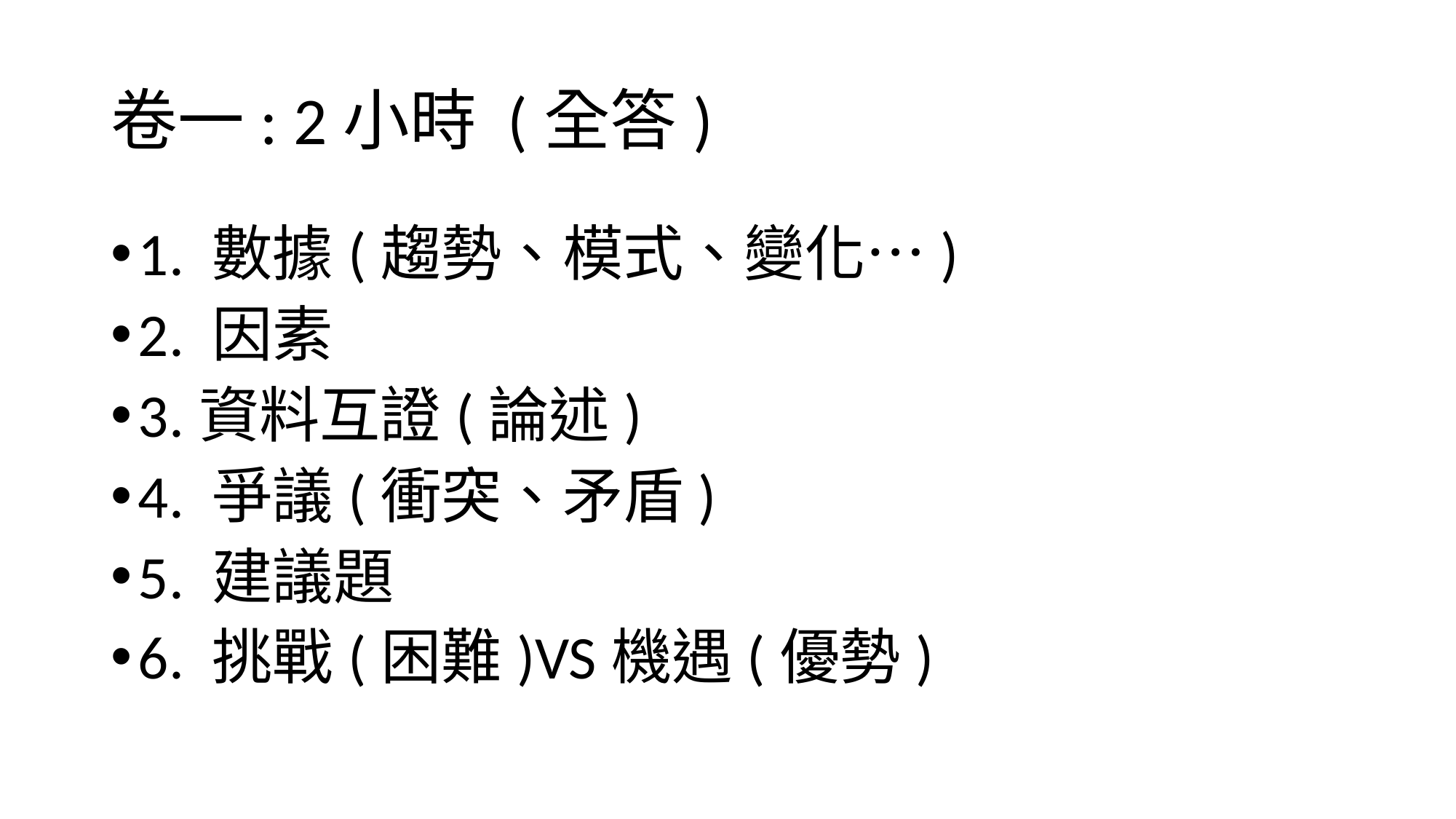

# 卷一: 2小時 (全答)
1. 數據(趨勢、模式、變化…)
2. 因素
3.資料互證(論述)
4. 爭議(衝突、矛盾)
5. 建議題
6. 挑戰(困難)VS機遇(優勢)